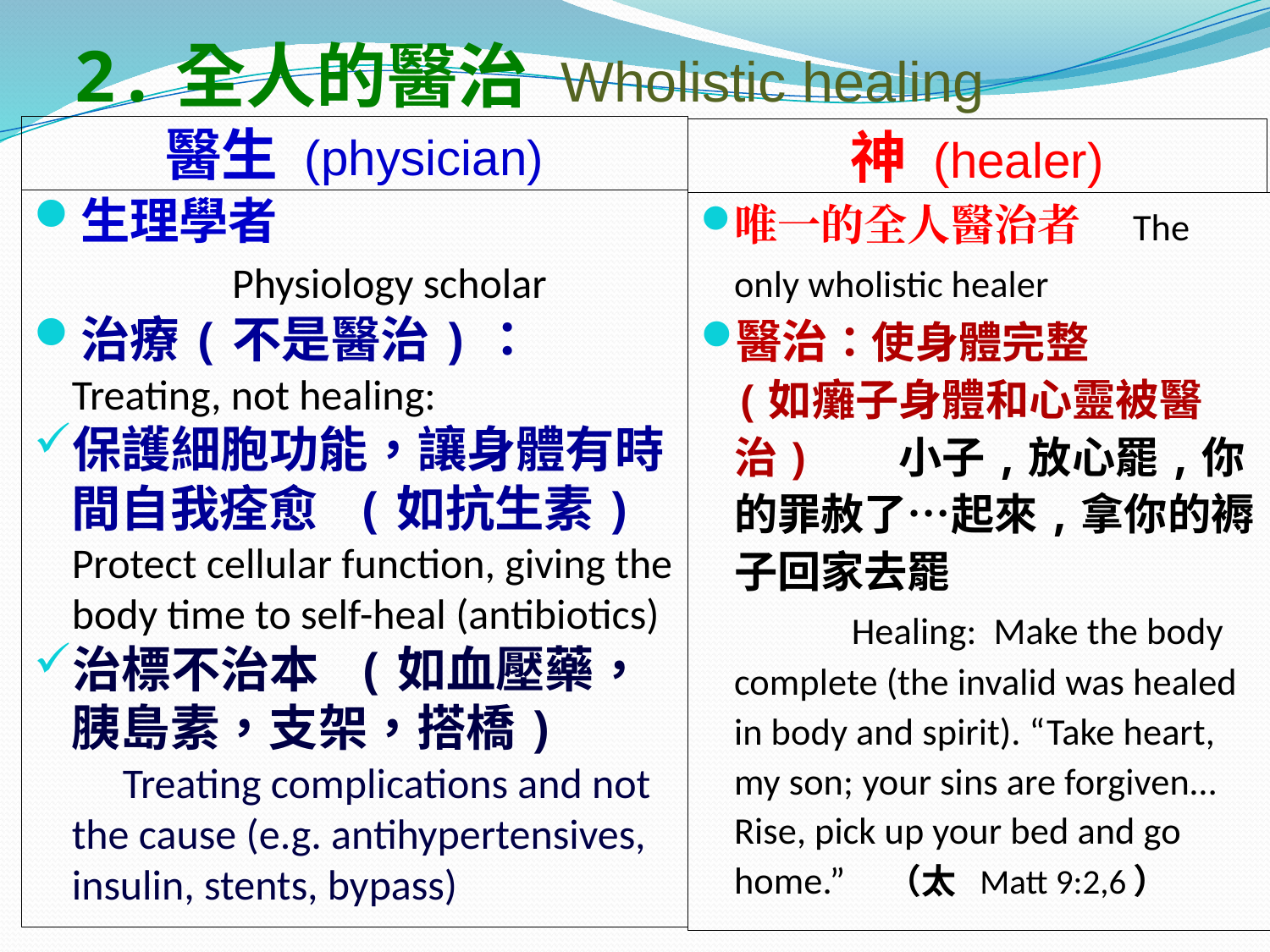

# 2.全人的醫治 Wholistic healing
醫生 (physician)
神 (healer)
生理學者                       Physiology scholar
治療(不是醫治)：
    Treating, not healing:
保護細胞功能，讓身體有時間自我痊愈 (如抗生素)   Protect cellular function, giving the body time to self-heal (antibiotics)
治標不治本 (如血壓藥，胰島素，支架，搭橋)       Treating complications and not the cause (e.g. antihypertensives, insulin, stents, bypass)

唯一的全人醫治者    The only wholistic healer
醫治：使身體完整
	(如癱子身體和心靈被醫治)   小子,放心罷,你的罪赦了…起來,拿你的褥子回家去罷                    Healing:  Make the body complete (the invalid was healed in body and spirit). “Take heart, my son; your sins are forgiven… Rise, pick up your bed and go home.”    （太 Matt 9:2,6）